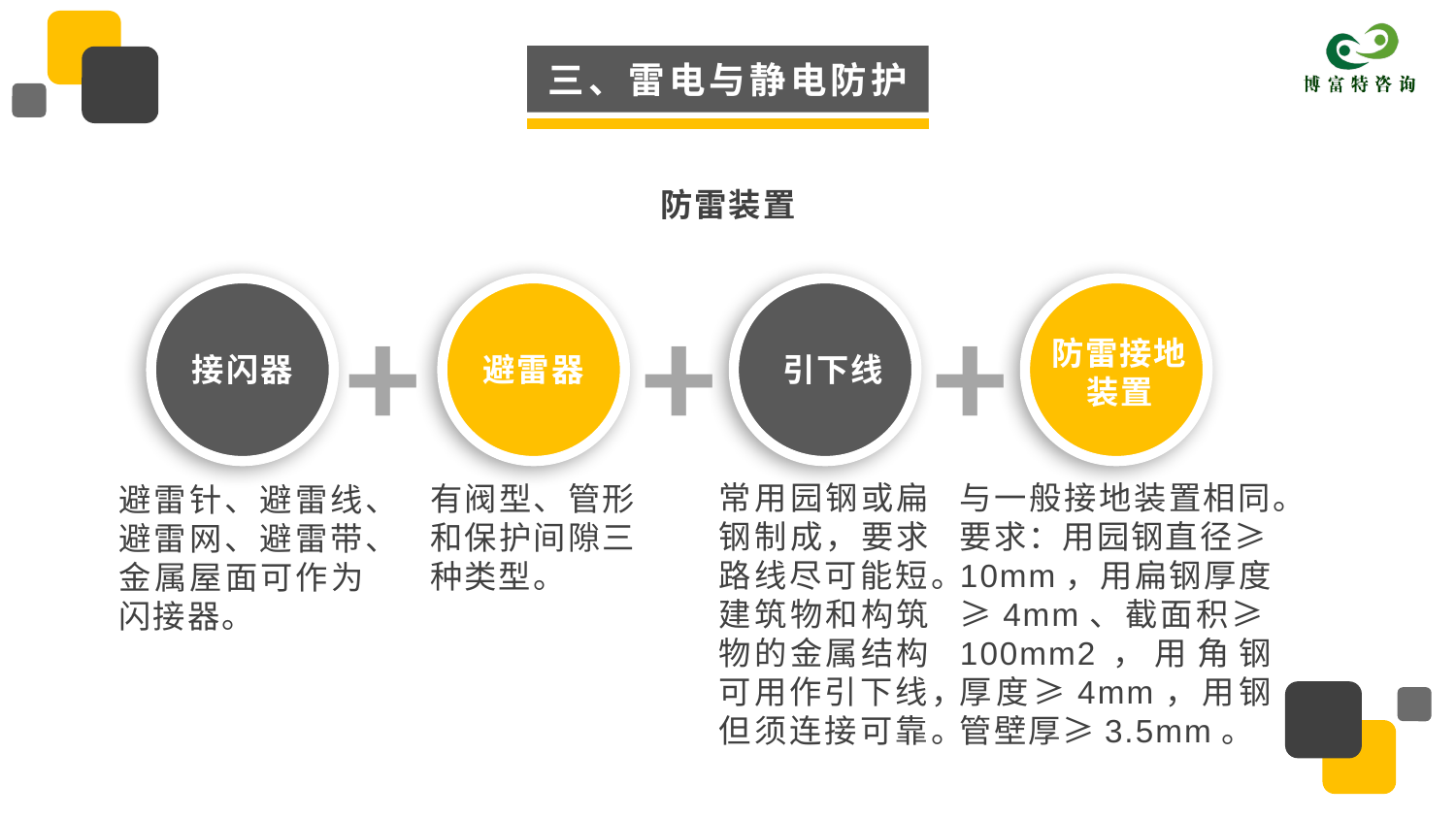

三、雷电与静电防护
防雷装置
+
+
+

防雷接地装置
接闪器
避雷器
引下线
常用园钢或扁钢制成，要求路线尽可能短。建筑物和构筑物的金属结构可用作引下线，但须连接可靠。
与一般接地装置相同。要求：用园钢直径≥10mm，用扁钢厚度≥4mm、截面积≥100mm2，用角钢厚度≥4mm，用钢管壁厚≥3.5mm。
有阀型、管形和保护间隙三种类型。
避雷针、避雷线、避雷网、避雷带、金属屋面可作为闪接器。